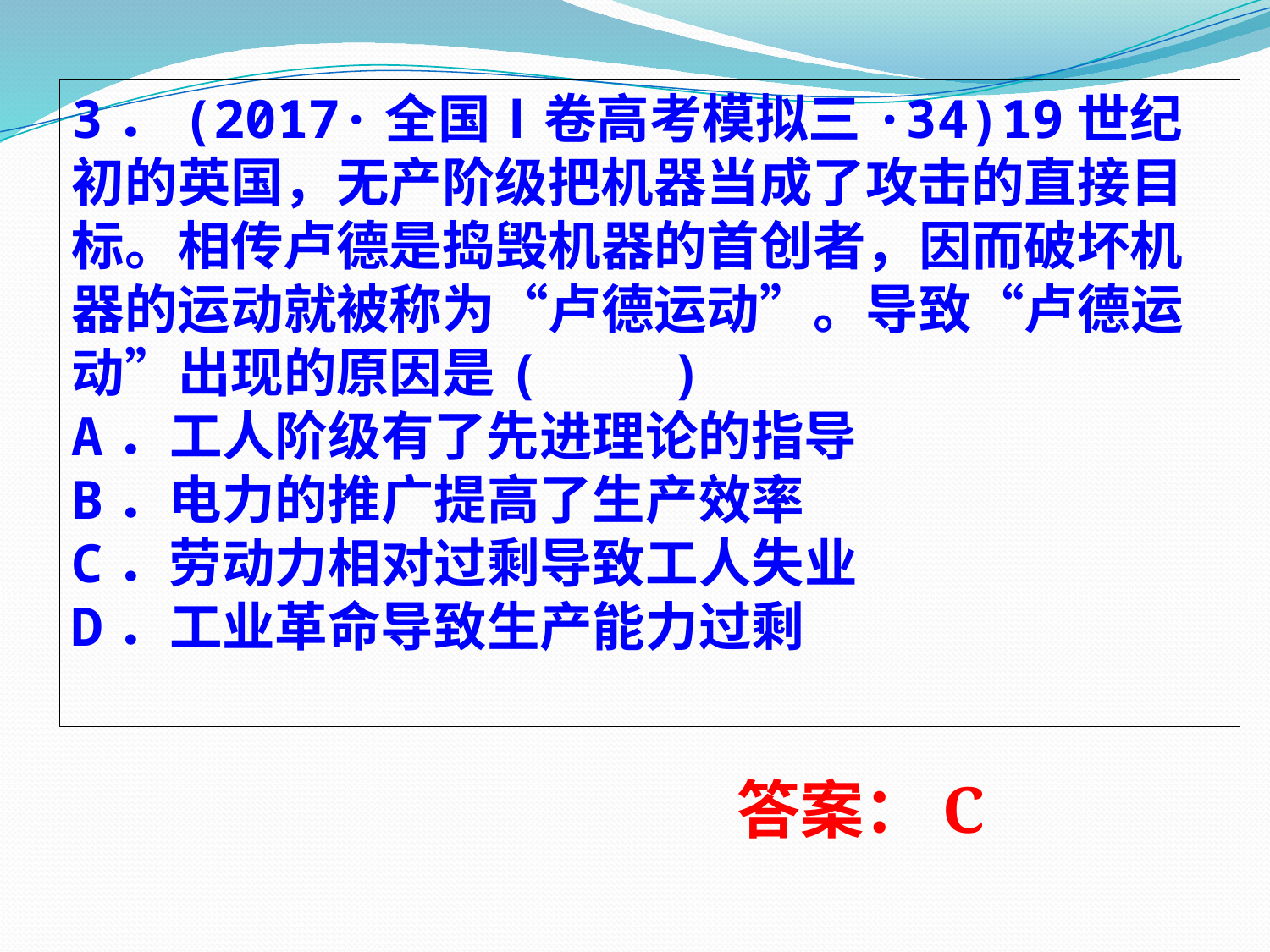

3．(2017·全国Ⅰ卷高考模拟三·34)19世纪初的英国，无产阶级把机器当成了攻击的直接目标。相传卢德是捣毁机器的首创者，因而破坏机器的运动就被称为“卢德运动”。导致“卢德运动”出现的原因是(　　)
A．工人阶级有了先进理论的指导
B．电力的推广提高了生产效率
C．劳动力相对过剩导致工人失业
D．工业革命导致生产能力过剩

答案：C